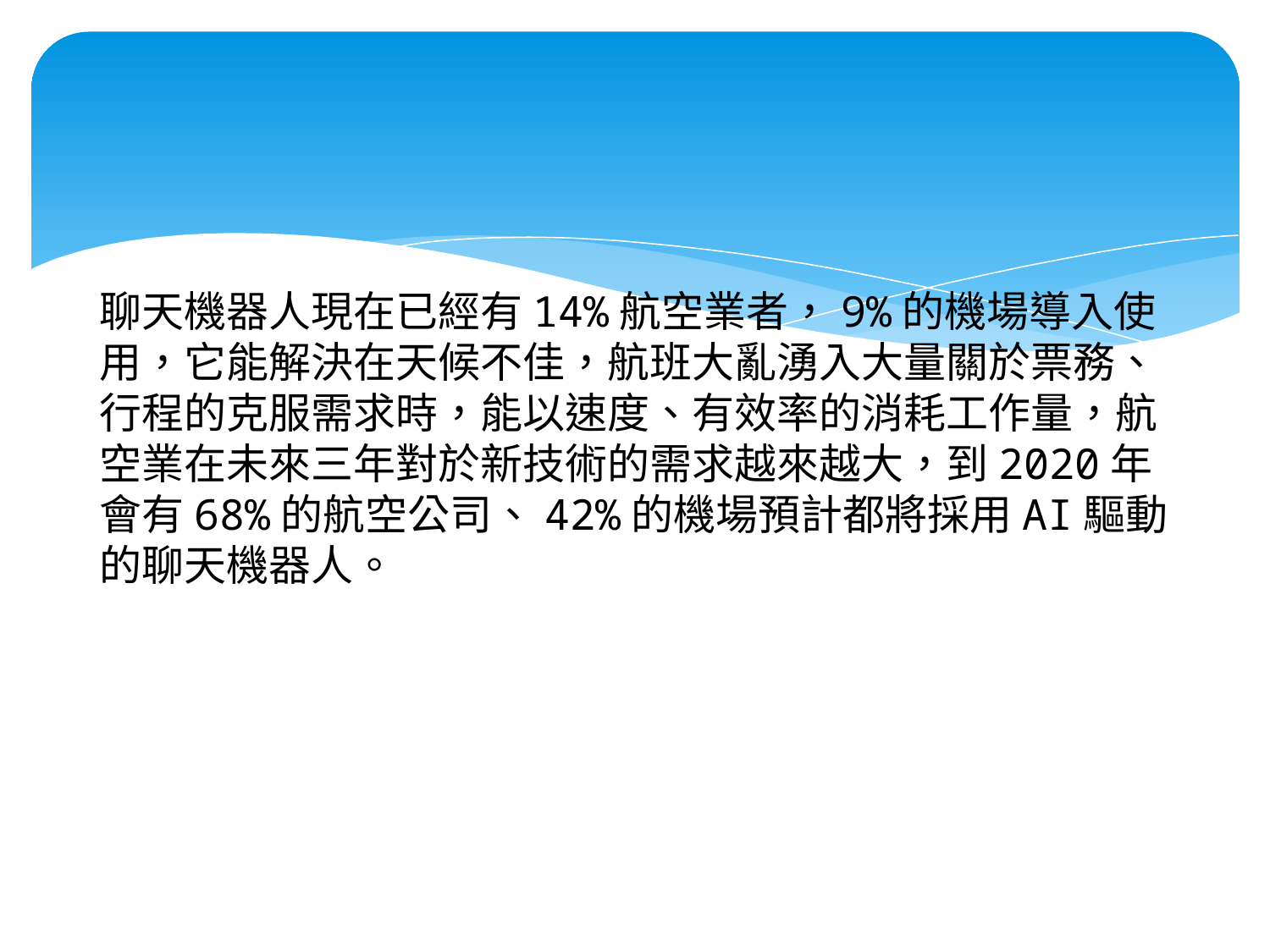

#
聊天機器人現在已經有14%航空業者，9%的機場導入使用，它能解決在天候不佳，航班大亂湧入大量關於票務、行程的克服需求時，能以速度、有效率的消耗工作量，航空業在未來三年對於新技術的需求越來越大，到2020年會有68%的航空公司、42%的機場預計都將採用AI驅動的聊天機器人。